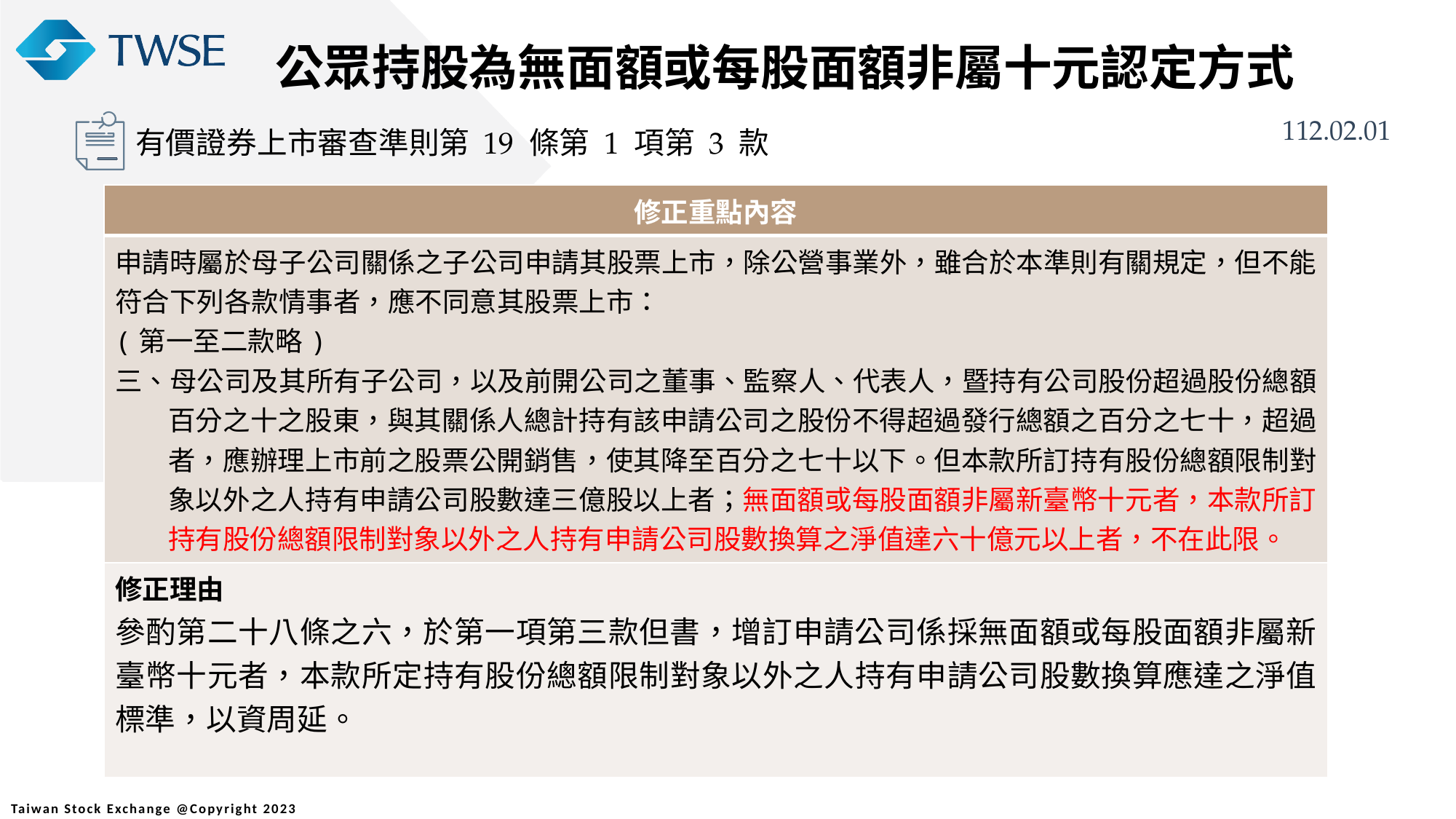

公眾持股為無面額或每股面額非屬十元認定方式
112.02.01

有價證券上市審查準則第 19 條第 1 項第 3 款

| 修正重點內容 |
| --- |
| 申請時屬於母子公司關係之子公司申請其股票上市，除公營事業外，雖合於本準則有關規定，但不能符合下列各款情事者，應不同意其股票上市： (第一至二款略) 三、母公司及其所有子公司，以及前開公司之董事、監察人、代表人，暨持有公司股份超過股份總額百分之十之股東，與其關係人總計持有該申請公司之股份不得超過發行總額之百分之七十，超過者，應辦理上市前之股票公開銷售，使其降至百分之七十以下。但本款所訂持有股份總額限制對象以外之人持有申請公司股數達三億股以上者；無面額或每股面額非屬新臺幣十元者，本款所訂持有股份總額限制對象以外之人持有申請公司股數換算之淨值達六十億元以上者，不在此限。 |
| 修正理由 參酌第二十八條之六，於第一項第三款但書，增訂申請公司係採無面額或每股面額非屬新臺幣十元者，本款所定持有股份總額限制對象以外之人持有申請公司股數換算應達之淨值標準，以資周延。 |
11